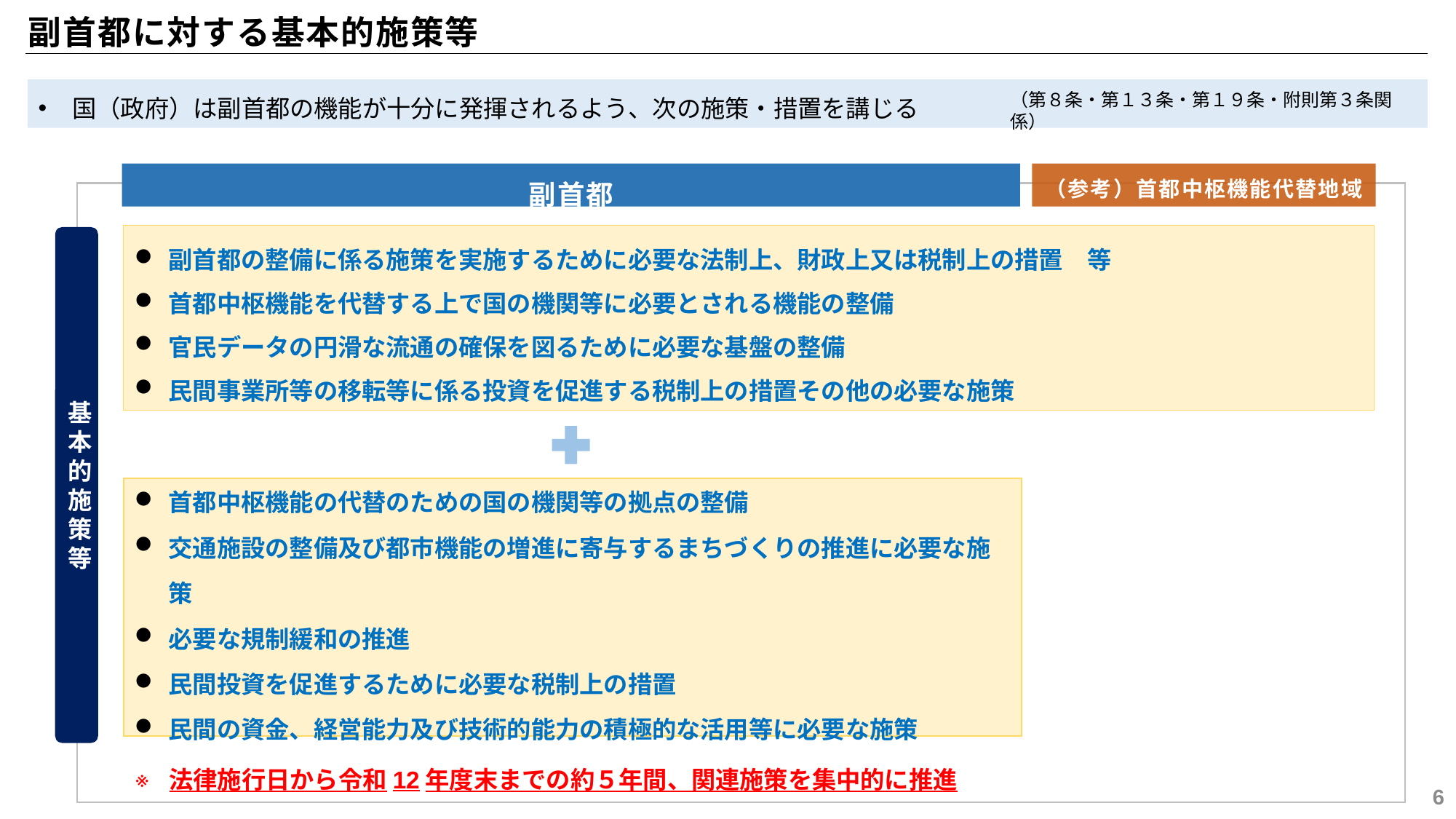

副首都に対する基本的施策等
国（政府）は副首都の機能が十分に発揮されるよう、次の施策・措置を講じる
（第８条・第１３条・第１９条・附則第３条関係）
副首都
（参考）首都中枢機能代替地域

基本的施策等
副首都の整備に係る施策を実施するために必要な法制上、財政上又は税制上の措置　等
首都中枢機能を代替する上で国の機関等に必要とされる機能の整備
官民データの円滑な流通の確保を図るために必要な基盤の整備
民間事業所等の移転等に係る投資を促進する税制上の措置その他の必要な施策
首都中枢機能の代替のための国の機関等の拠点の整備
交通施設の整備及び都市機能の増進に寄与するまちづくりの推進に必要な施策
必要な規制緩和の推進
民間投資を促進するために必要な税制上の措置
民間の資金、経営能力及び技術的能力の積極的な活用等に必要な施策
法律施行日から令和12年度末までの約５年間、関連施策を集中的に推進

6